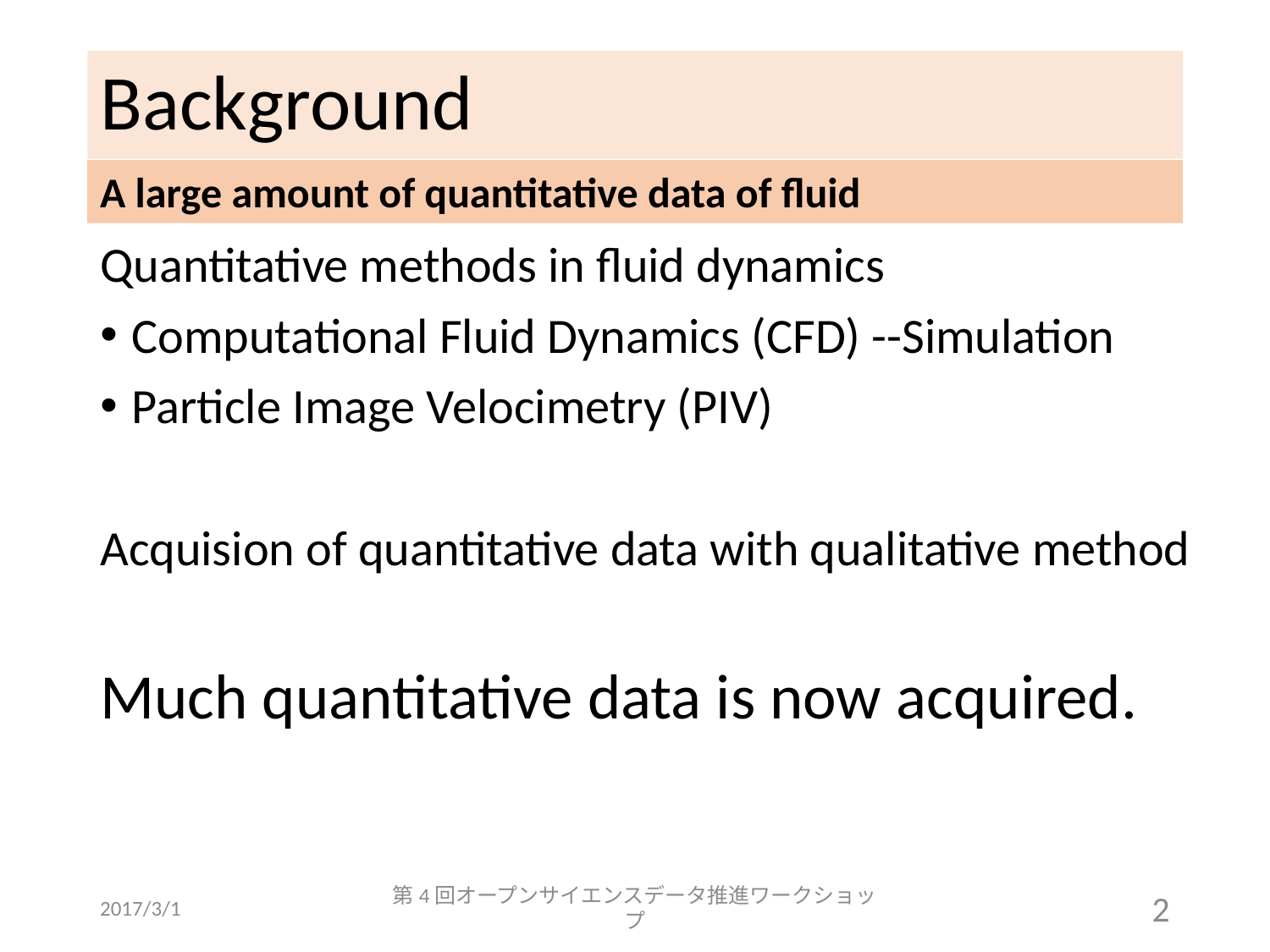

# Background
A large amount of quantitative data of fluid
Quantitative methods in fluid dynamics
Computational Fluid Dynamics (CFD) --Simulation
Particle Image Velocimetry (PIV)

Acquision of quantitative data with qualitative method

Much quantitative data is now acquired.
2017/3/1
第4回オープンサイエンスデータ推進ワークショップ
2